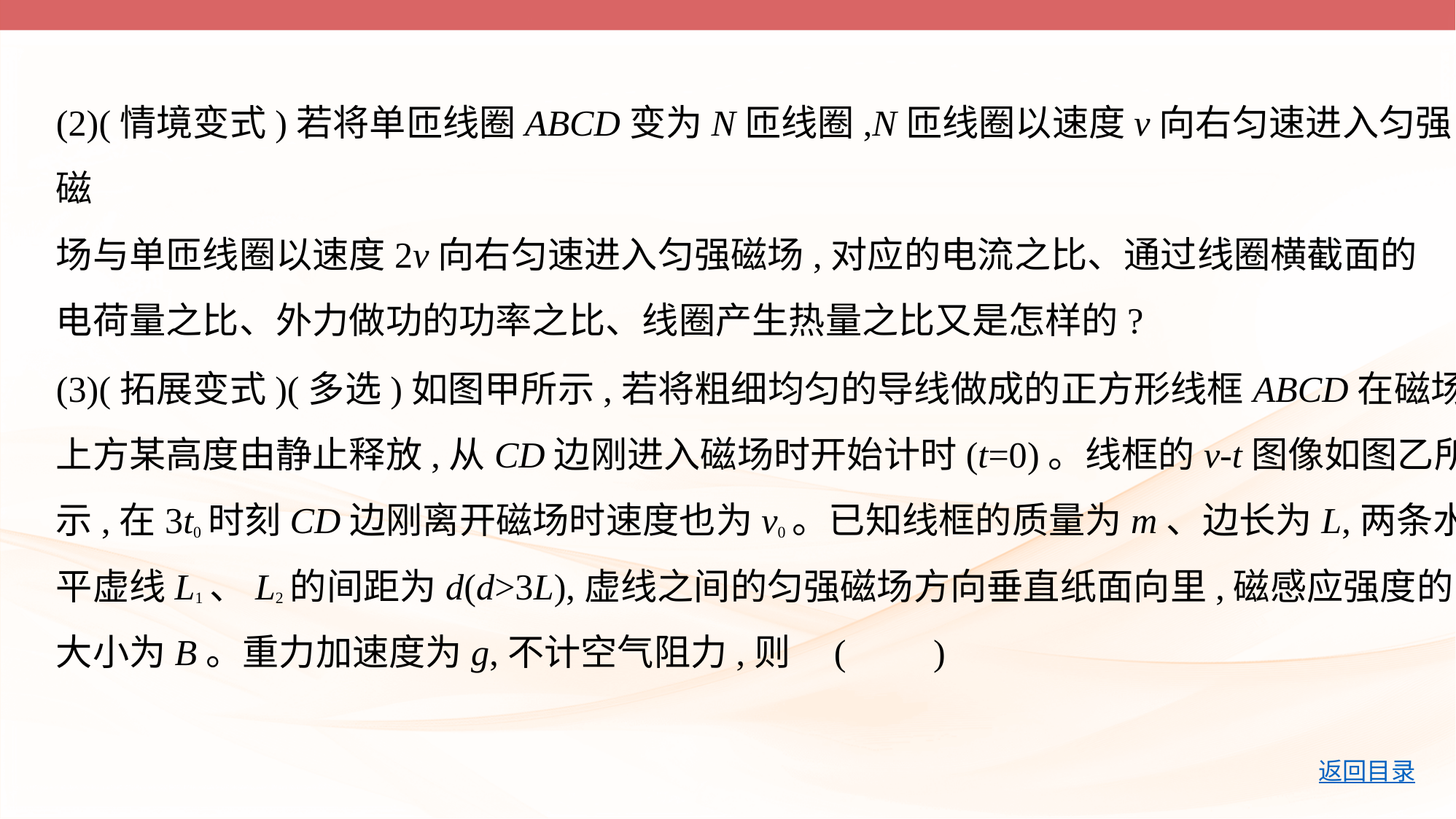

(2)(情境变式)若将单匝线圈ABCD变为N匝线圈,N匝线圈以速度v向右匀速进入匀强磁
场与单匝线圈以速度2v向右匀速进入匀强磁场,对应的电流之比、通过线圈横截面的
电荷量之比、外力做功的功率之比、线圈产生热量之比又是怎样的?
(3)(拓展变式)(多选)如图甲所示,若将粗细均匀的导线做成的正方形线框ABCD在磁场
上方某高度由静止释放,从CD边刚进入磁场时开始计时(t=0)。线框的v-t图像如图乙所
示,在3t0时刻CD边刚离开磁场时速度也为v0。已知线框的质量为m、边长为L,两条水
平虚线L1、L2的间距为d(d>3L),虚线之间的匀强磁场方向垂直纸面向里,磁感应强度的
大小为B。重力加速度为g,不计空气阻力,则 (　    )